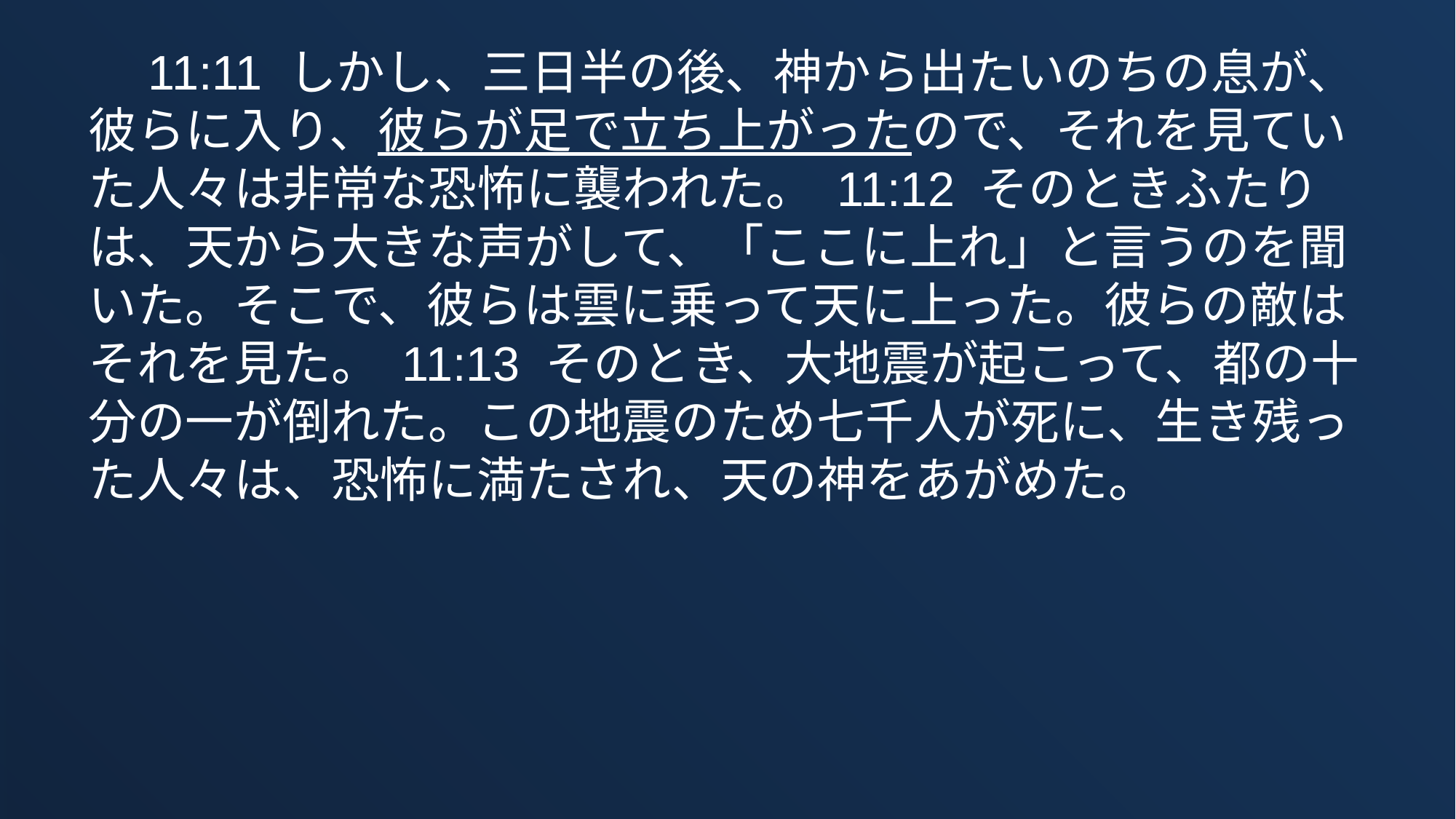

11:11 しかし、三日半の後、神から出たいのちの息が、彼らに入り、彼らが足で立ち上がったので、それを見ていた人々は非常な恐怖に襲われた。 11:12 そのときふたりは、天から大きな声がして、「ここに上れ」と言うのを聞いた。そこで、彼らは雲に乗って天に上った。彼らの敵はそれを見た。 11:13 そのとき、大地震が起こって、都の十分の一が倒れた。この地震のため七千人が死に、生き残った人々は、恐怖に満たされ、天の神をあがめた。